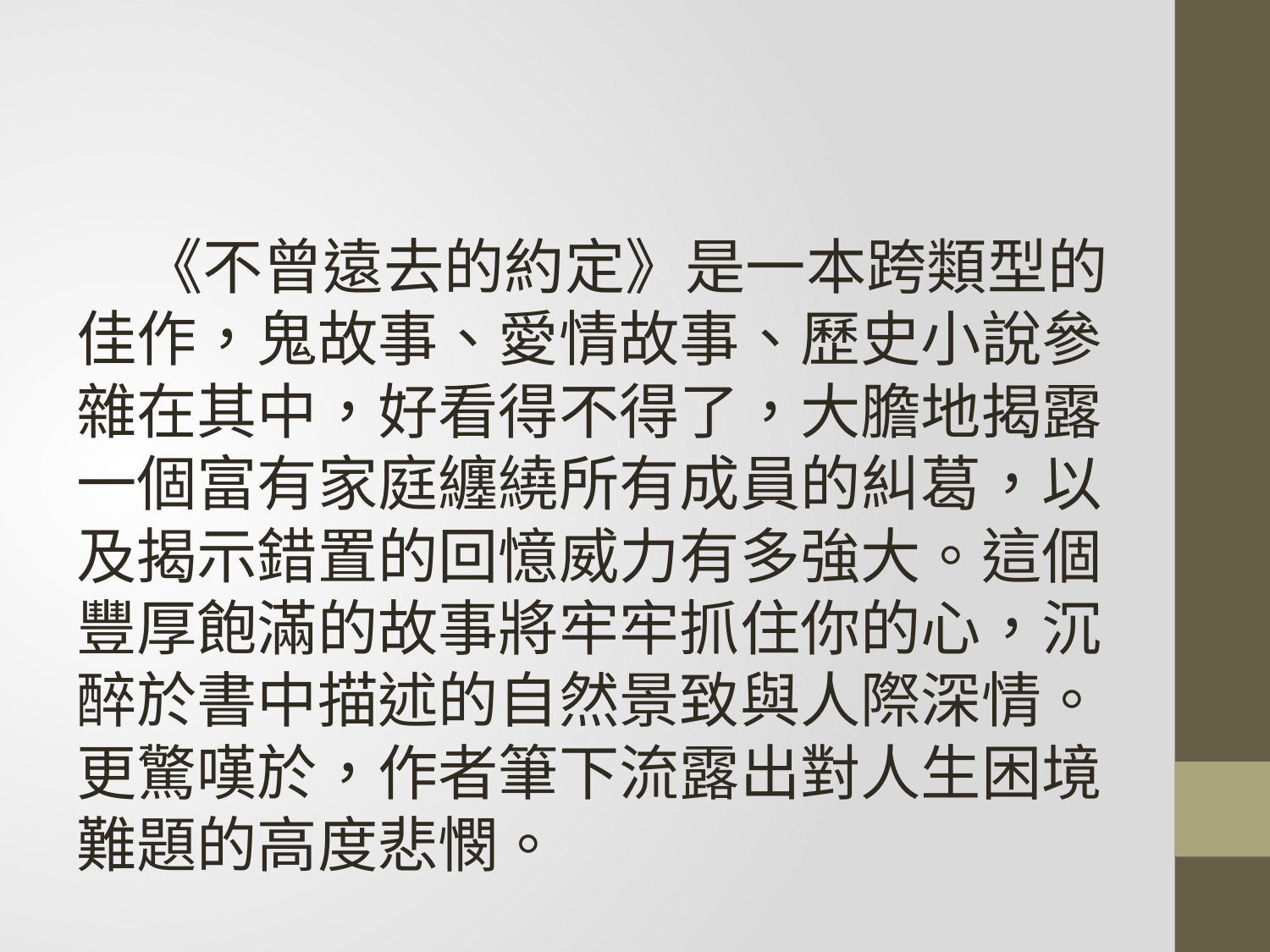

#
       《不曾遠去的約定》是一本跨類型的佳作，鬼故事、愛情故事、歷史小說參雜在其中，好看得不得了，大膽地揭露一個富有家庭纏繞所有成員的糾葛，以及揭示錯置的回憶威力有多強大。這個豐厚飽滿的故事將牢牢抓住你的心，沉醉於書中描述的自然景致與人際深情。更驚嘆於，作者筆下流露出對人生困境難題的高度悲憫。